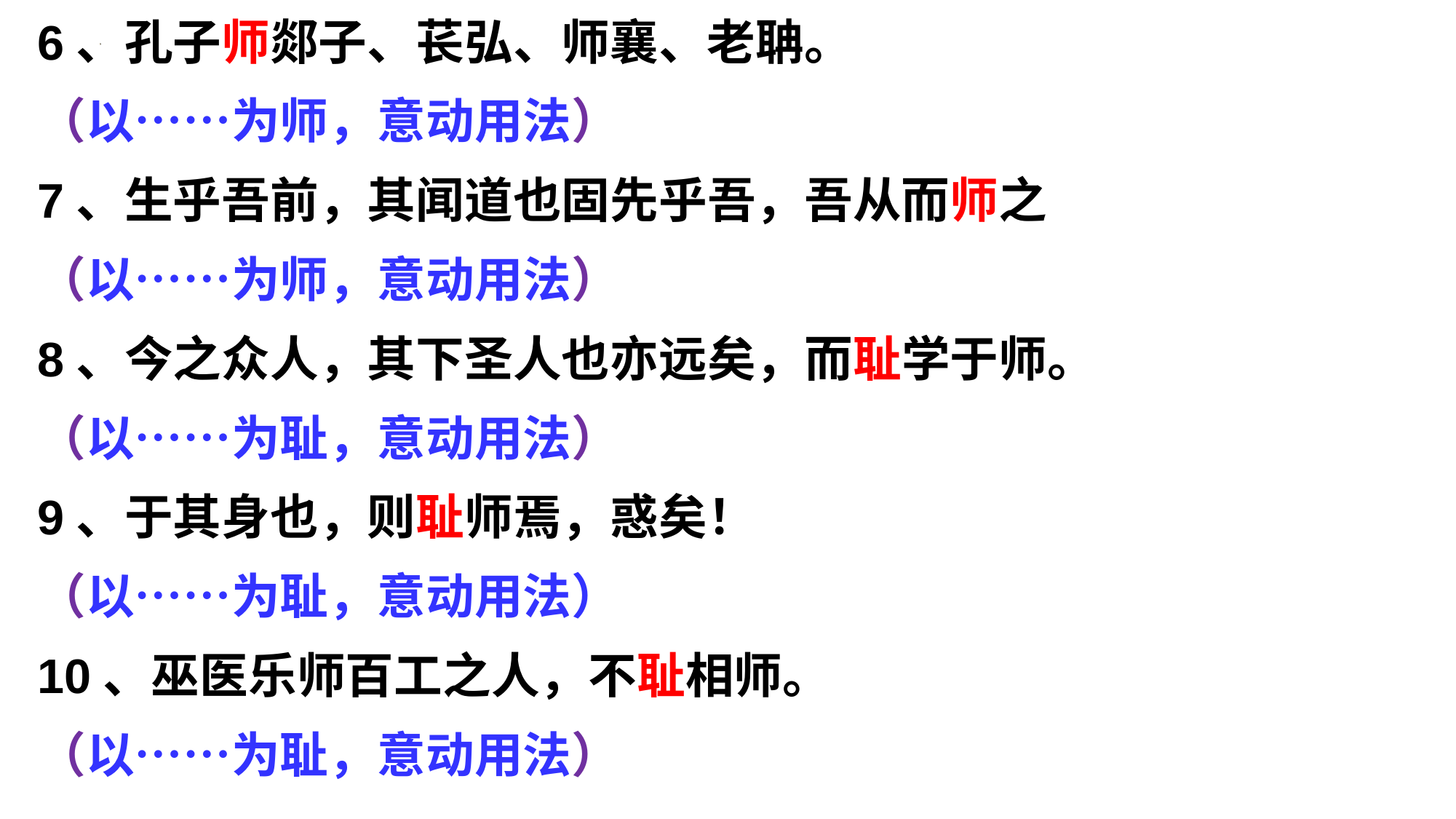

6、孔子师郯子、苌弘、师襄、老聃。
（以……为师，意动用法）
7、生乎吾前，其闻道也固先乎吾，吾从而师之
（以……为师，意动用法）
8、今之众人，其下圣人也亦远矣，而耻学于师。
（以……为耻，意动用法）
9、于其身也，则耻师焉，惑矣！
（以……为耻，意动用法）
10、巫医乐师百工之人，不耻相师。
（以……为耻，意动用法）